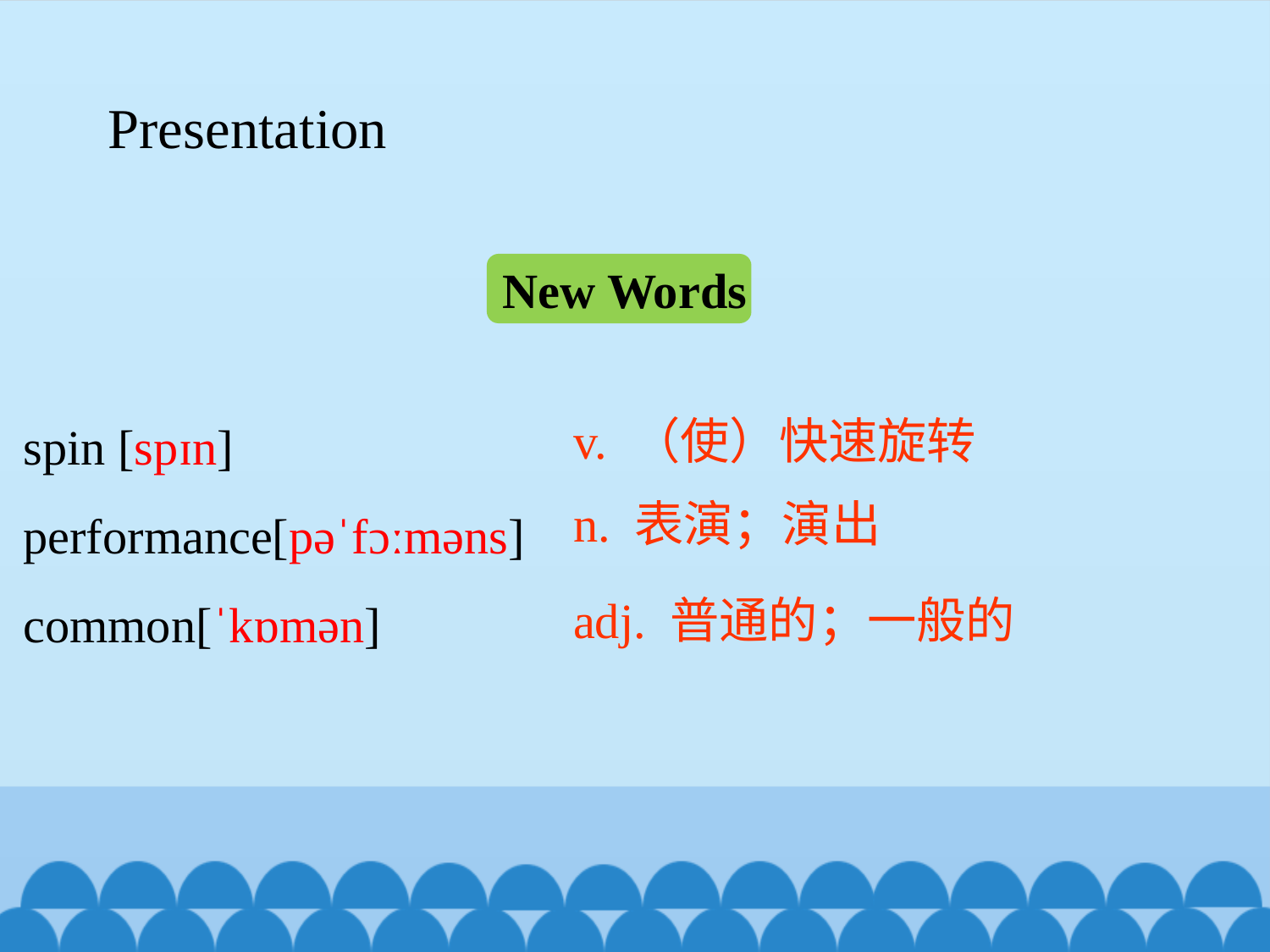

Presentation
New Words
spin [spɪn]
performance[pəˈfɔːməns]
common[ˈkɒmən]
v. （使）快速旋转
n. 表演；演出
adj. 普通的；一般的